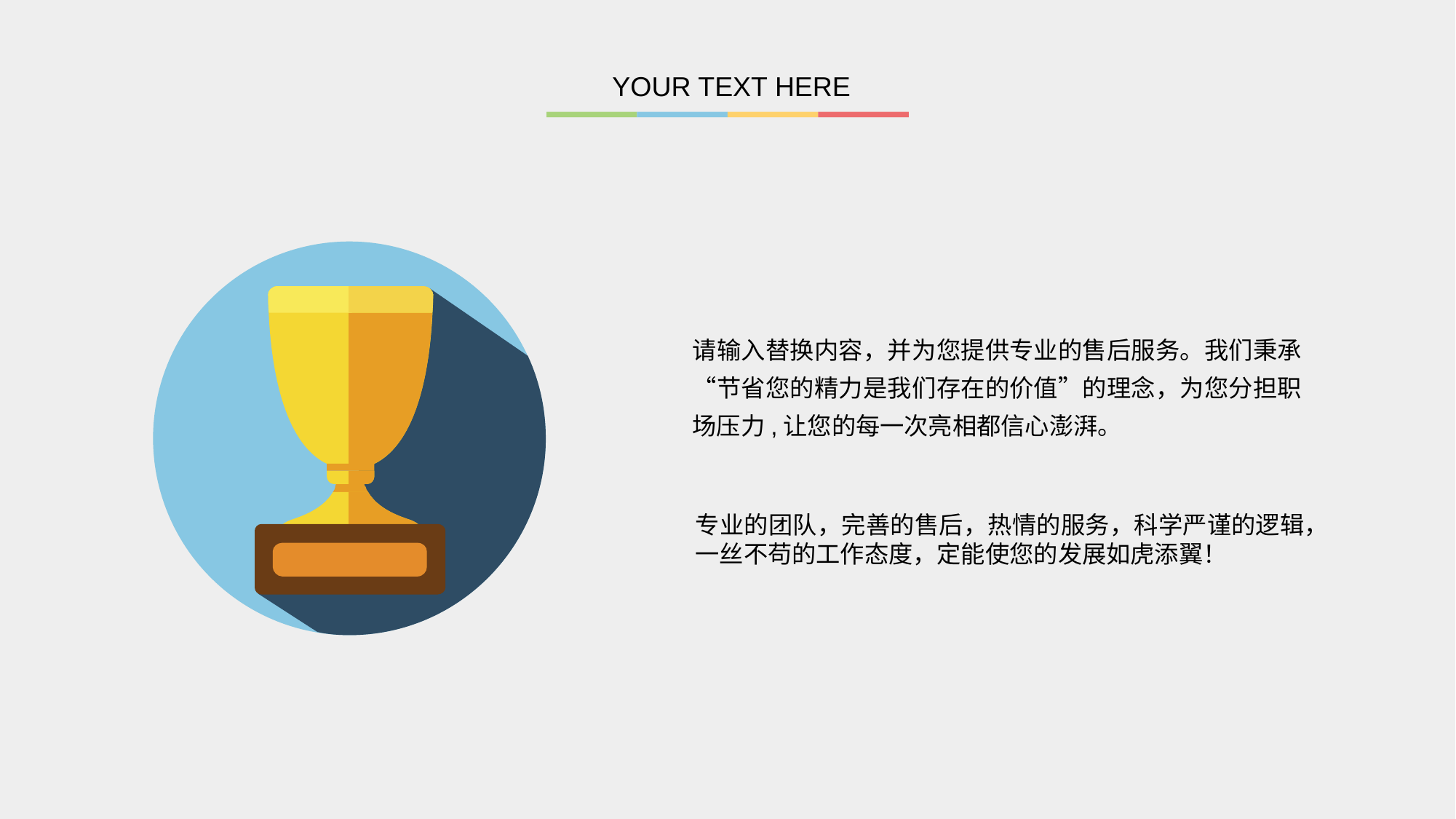

YOUR TEXT HERE

请输入替换内容，并为您提供专业的售后服务。我们秉承“节省您的精力是我们存在的价值”的理念，为您分担职场压力,让您的每一次亮相都信心澎湃。
专业的团队，完善的售后，热情的服务，科学严谨的逻辑，一丝不苟的工作态度，定能使您的发展如虎添翼！